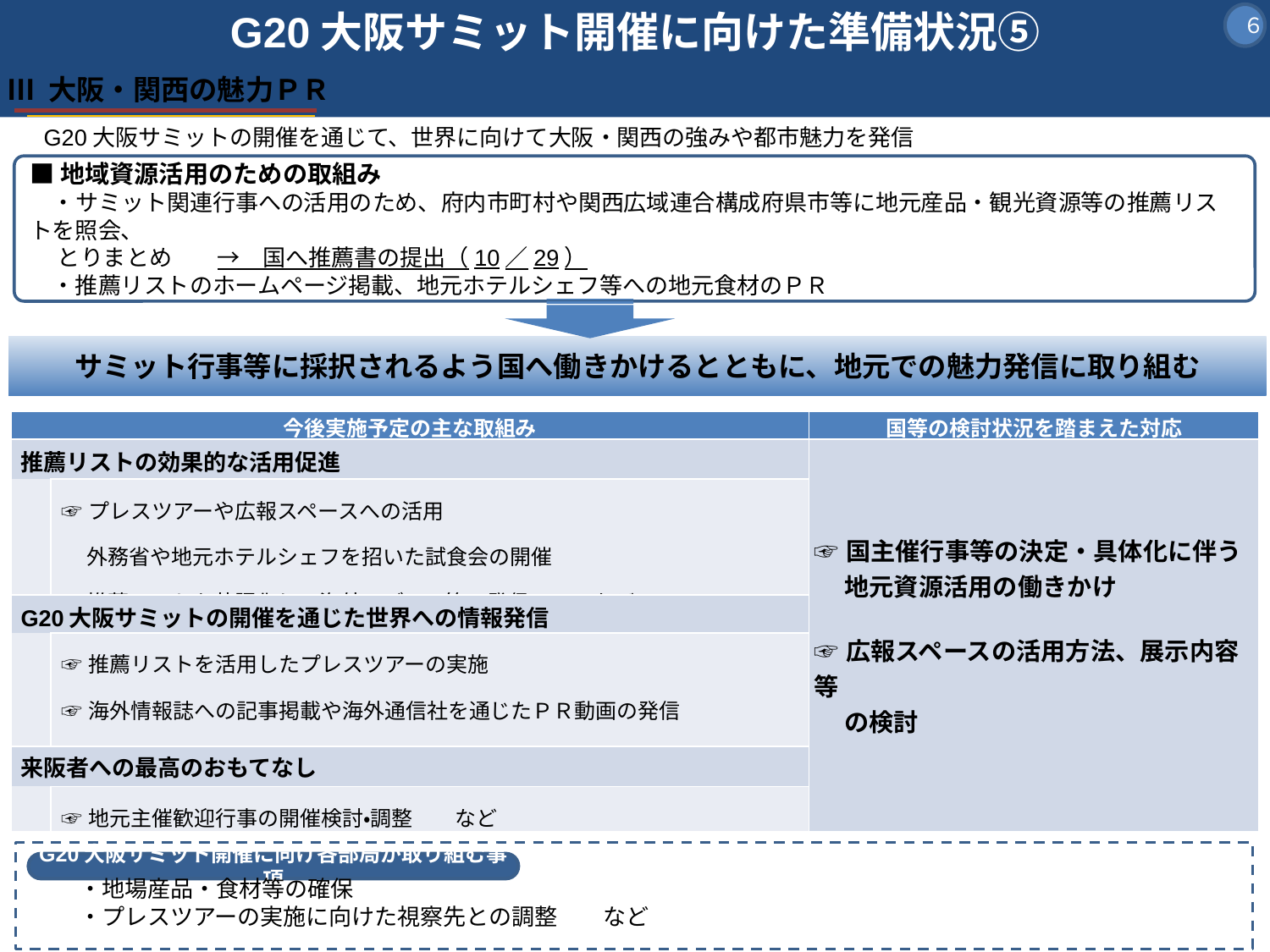

# G20大阪サミット開催に向けた準備状況⑤
６
Ⅲ 大阪・関西の魅力ＰＲ
G20大阪サミットの開催を通じて、世界に向けて大阪・関西の強みや都市魅力を発信
■地域資源活用のための取組み
　・サミット関連行事への活用のため、府内市町村や関西広域連合構成府県市等に地元産品・観光資源等の推薦リストを照会、
　 とりまとめ　　→　国へ推薦書の提出（10／29）
　・推薦リストのホームページ掲載、地元ホテルシェフ等への地元食材のＰＲ

サミット行事等に採択されるよう国へ働きかけるとともに、地元での魅力発信に取り組む
| 今後実施予定の主な取組み |  | 国等の検討状況を踏まえた対応 |
| --- | --- | --- |
| 推薦リストの効果的な活用促進 |  | ☞国主催行事等の決定・具体化に伴う 　 地元資源活用の働きかけ ☞広報スペースの活用方法、展示内容等 　 の検討 |
|  | ☞プレスツアーや広報スペースへの活用 　 外務省や地元ホテルシェフを招いた試食会の開催 　 推薦リストを英語化し、海外メディア等へ発信　　　など |  |
| G20大阪サミットの開催を通じた世界への情報発信 |  |  |
|  | ☞推薦リストを活用したプレスツアーの実施 ☞海外情報誌への記事掲載や海外通信社を通じたＰＲ動画の発信 ☞広報スペースを活用した大阪・関西の情報発信　など |  |
| 来阪者への最高のおもてなし |  |  |
|  | ☞地元主催歓迎行事の開催検討・調整　　など |  |

G20大阪サミット開催に向け各部局が取り組む事項
　　・地場産品・食材等の確保
　　・プレスツアーの実施に向けた視察先との調整　　など